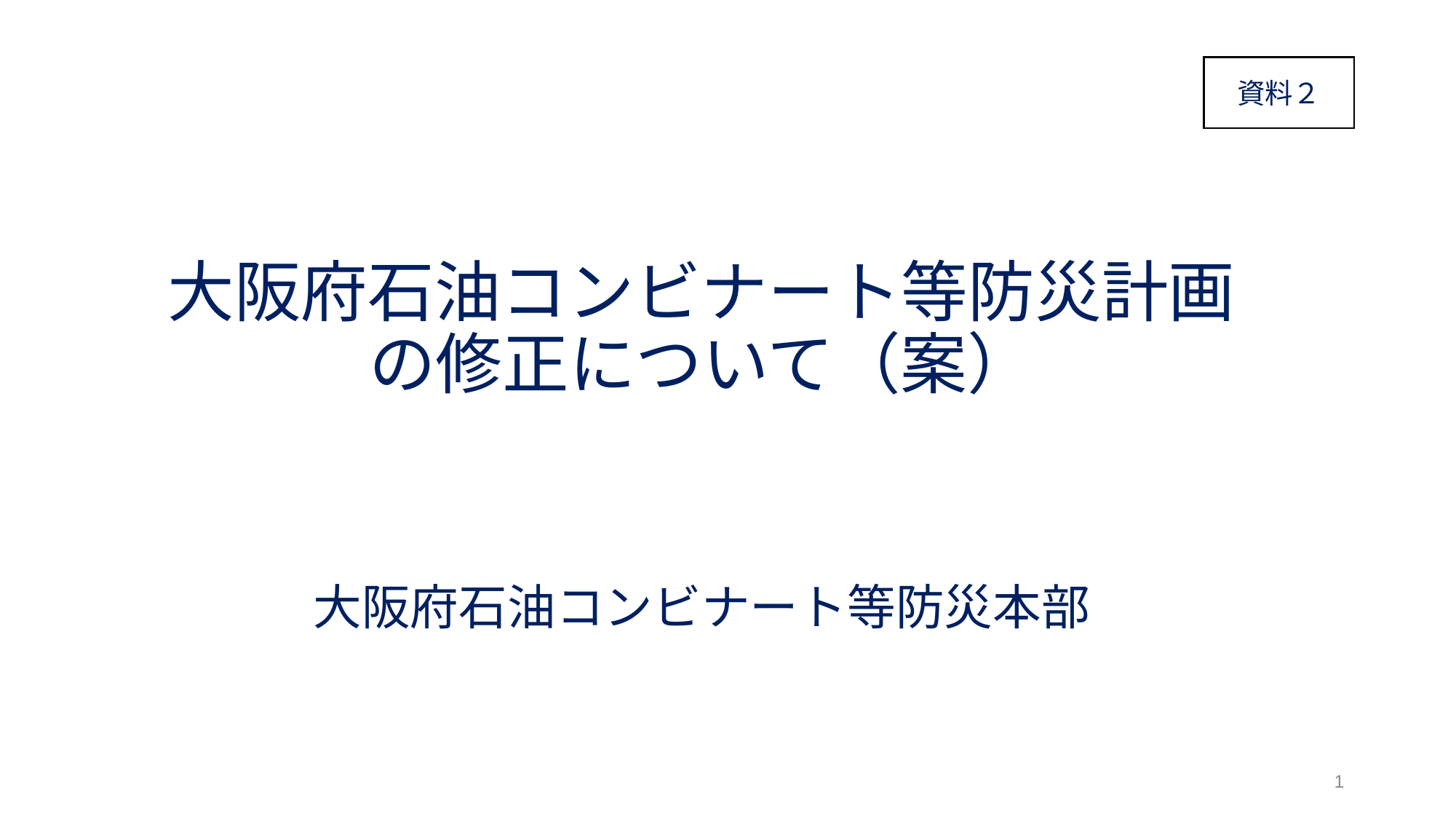

資料２
大阪府石油コンビナート等防災計画
の修正について（案）
大阪府石油コンビナート等防災本部
1